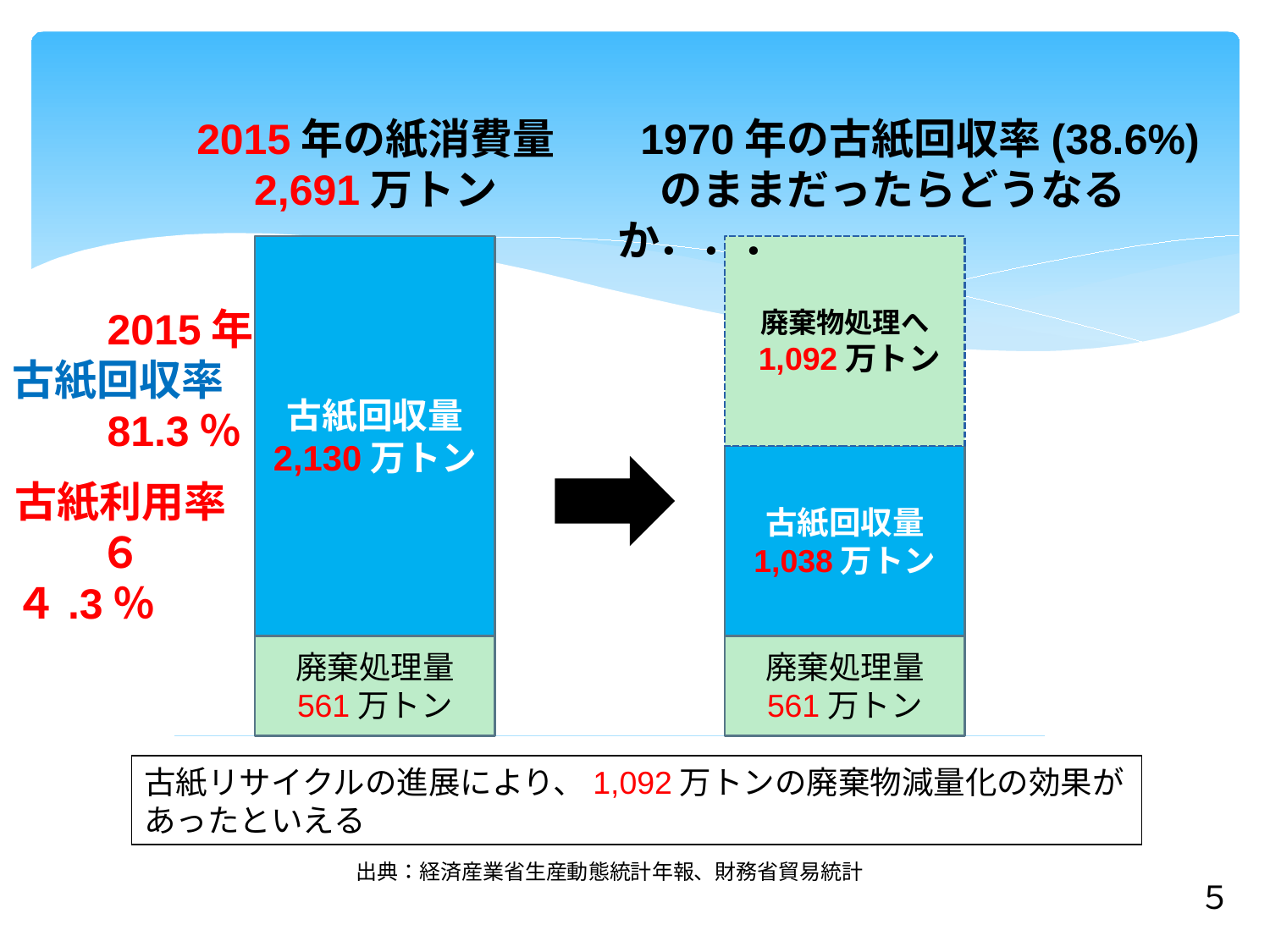

2015年の紙消費量
2,691万トン
1970年の古紙回収率(38.6%)
　のままだったらどうなるか．．．
古紙回収量
2,130万トン
廃棄物処理へ
 1,092万トン
　　2015年
古紙回収率
　　81.3％

古紙利用率
　　６４.3％
古紙回収量
1,038万トン

廃棄処理量
561万トン
廃棄処理量
561万トン
古紙リサイクルの進展により、1,092万トンの廃棄物減量化の効果があったといえる
出典：経済産業省生産動態統計年報、財務省貿易統計
５